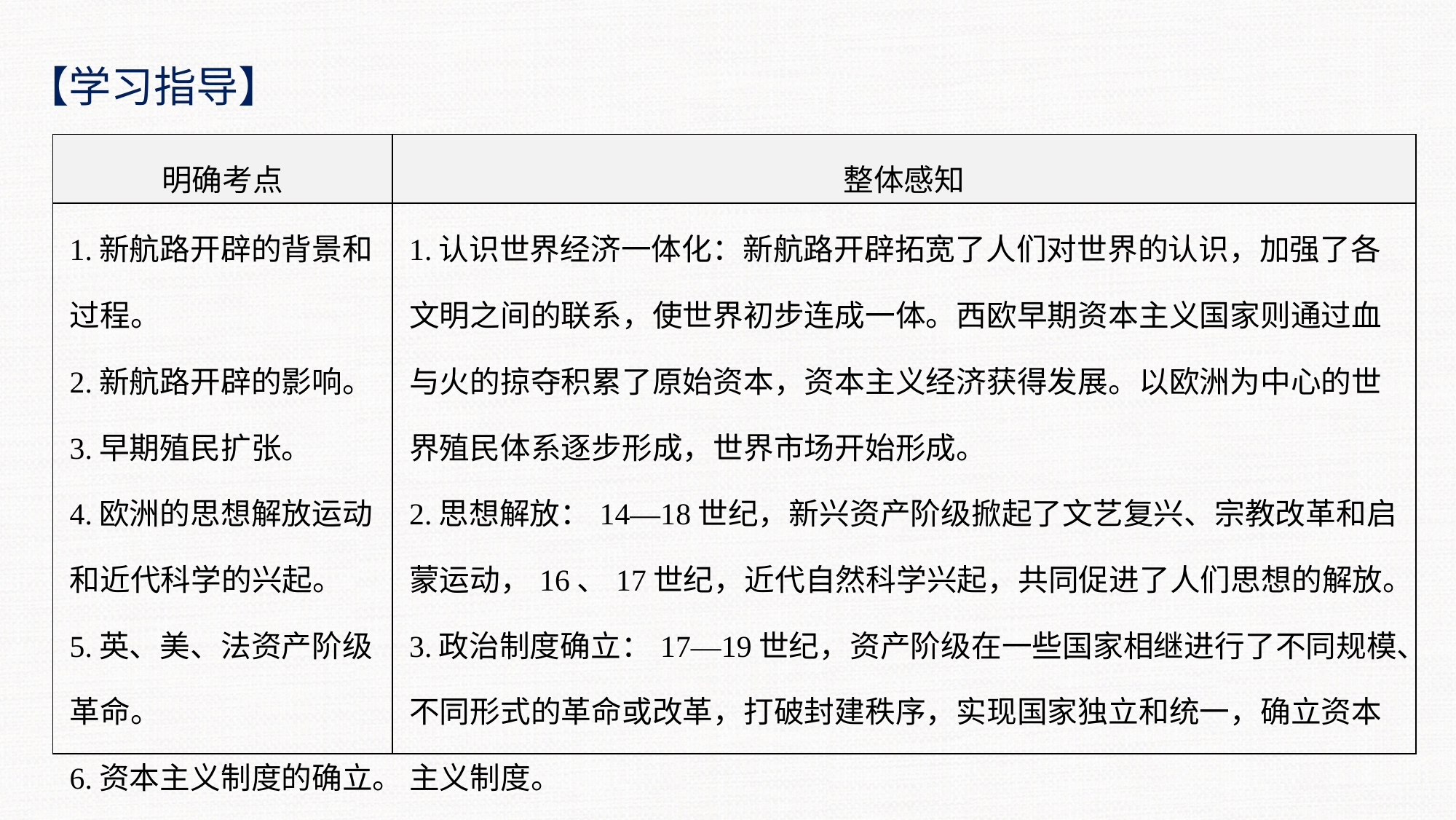

【学习指导】
| 明确考点 | 整体感知 |
| --- | --- |
| 1.新航路开辟的背景和过程。 2.新航路开辟的影响。 3.早期殖民扩张。 4.欧洲的思想解放运动和近代科学的兴起。 5.英、美、法资产阶级革命。 6.资本主义制度的确立。 | 1.认识世界经济一体化：新航路开辟拓宽了人们对世界的认识，加强了各文明之间的联系，使世界初步连成一体。西欧早期资本主义国家则通过血与火的掠夺积累了原始资本，资本主义经济获得发展。以欧洲为中心的世界殖民体系逐步形成，世界市场开始形成。 2.思想解放：14—18世纪，新兴资产阶级掀起了文艺复兴、宗教改革和启蒙运动，16、17世纪，近代自然科学兴起，共同促进了人们思想的解放。 3.政治制度确立：17—19世纪，资产阶级在一些国家相继进行了不同规模、不同形式的革命或改革，打破封建秩序，实现国家独立和统一，确立资本主义制度。 |